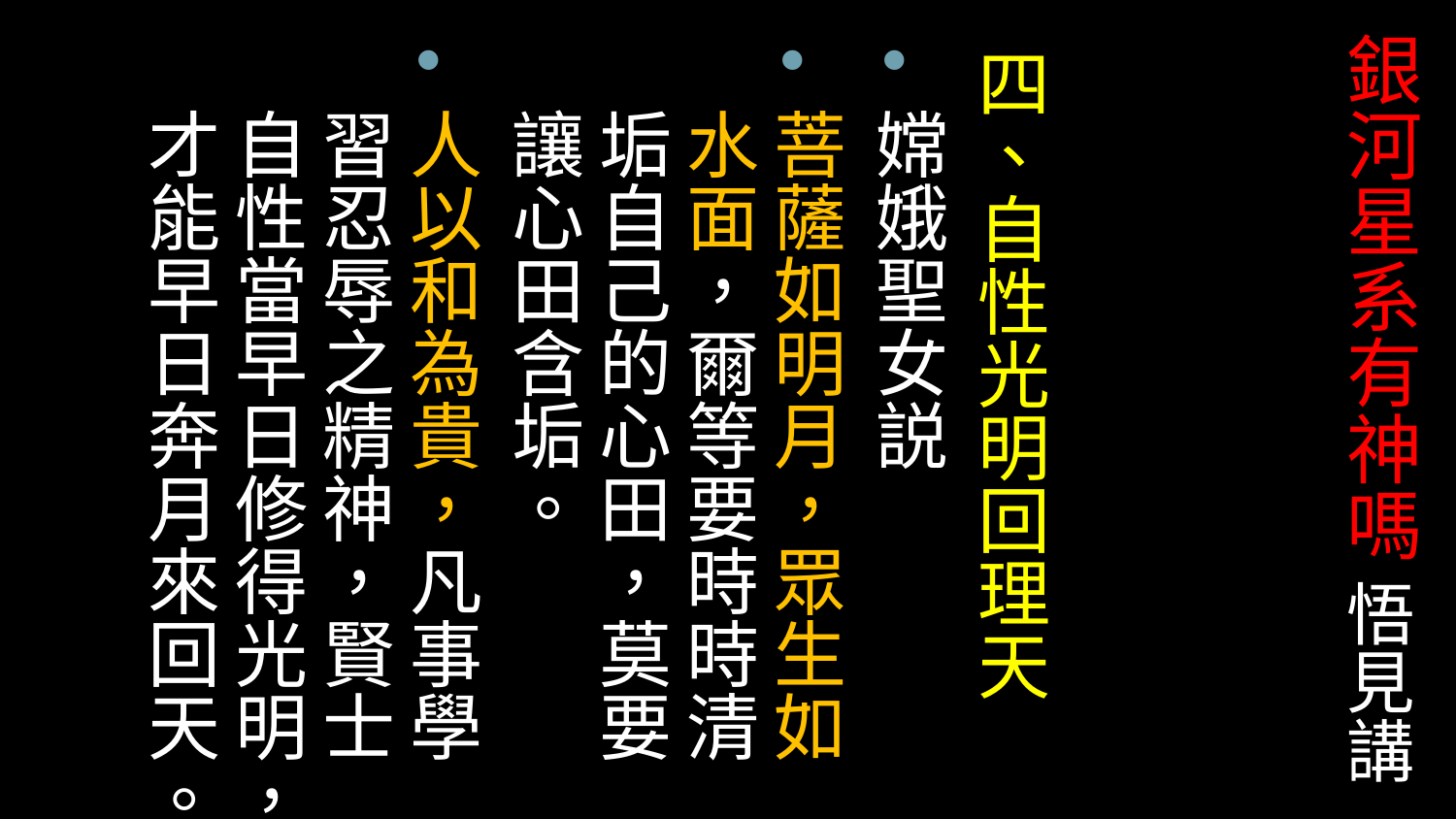

# 銀河星系有神嗎 悟見講
四、自性光明回理天
嫦娥聖女説
菩薩如明月，眾生如水面，爾等要時時清垢自己的心田，莫要讓心田含垢。
人以和為貴，凡事學習忍辱之精神，賢士自性當早日修得光明，才能早日奔月來回天。